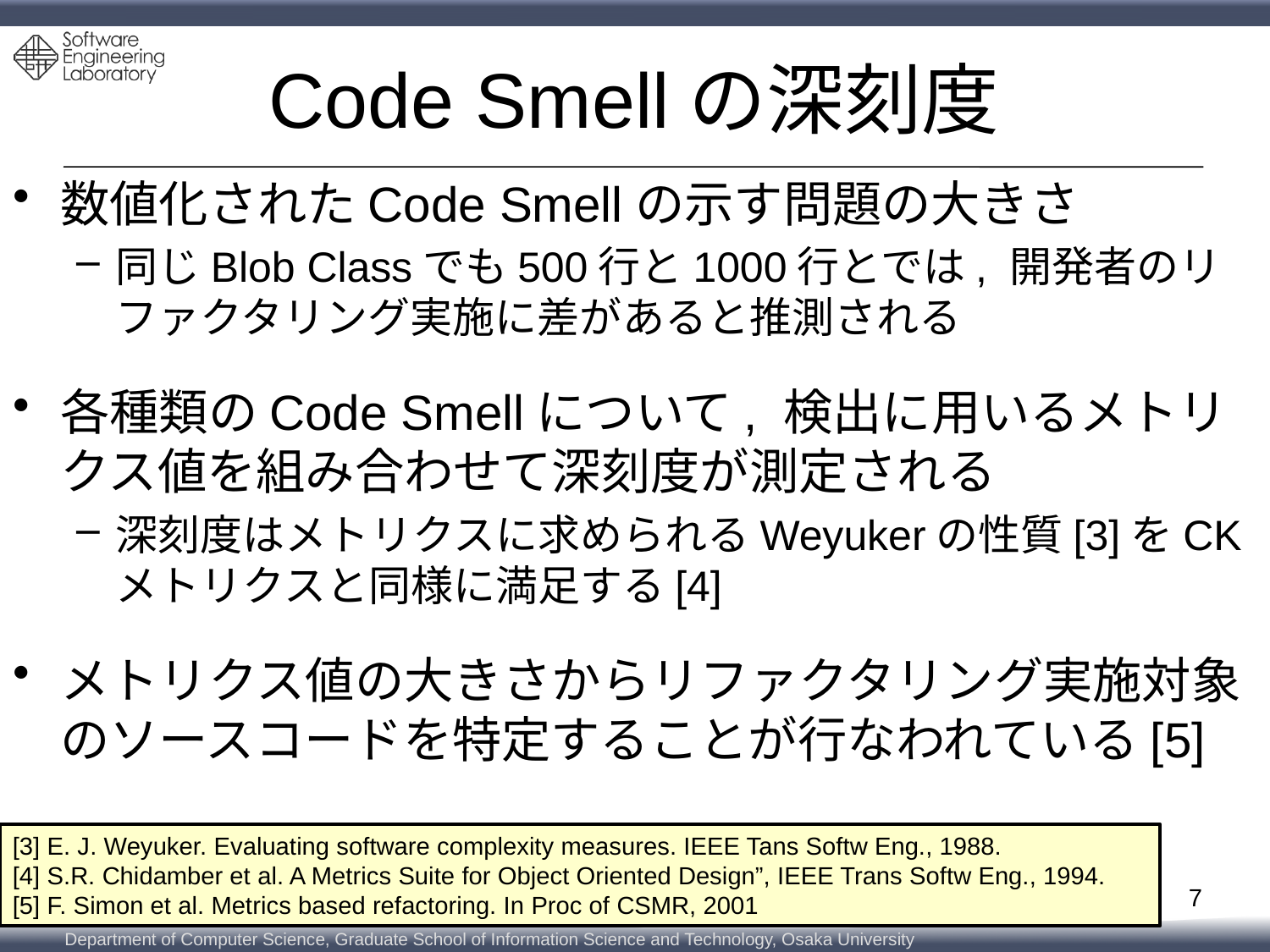

# Code Smellの深刻度
数値化されたCode Smellの示す問題の大きさ
同じBlob Classでも500行と1000行とでは, 開発者のリファクタリング実施に差があると推測される

各種類のCode Smellについて, 検出に用いるメトリクス値を組み合わせて深刻度が測定される
深刻度はメトリクスに求められるWeyukerの性質[3]をCKメトリクスと同様に満足する[4]

メトリクス値の大きさからリファクタリング実施対象のソースコードを特定することが行なわれている[5]

[3] E. J. Weyuker. Evaluating software complexity measures. IEEE Tans Softw Eng., 1988.
[4] S.R. Chidamber et al. A Metrics Suite for Object Oriented Design”, IEEE Trans Softw Eng., 1994.
[5] F. Simon et al. Metrics based refactoring. In Proc of CSMR, 2001
7